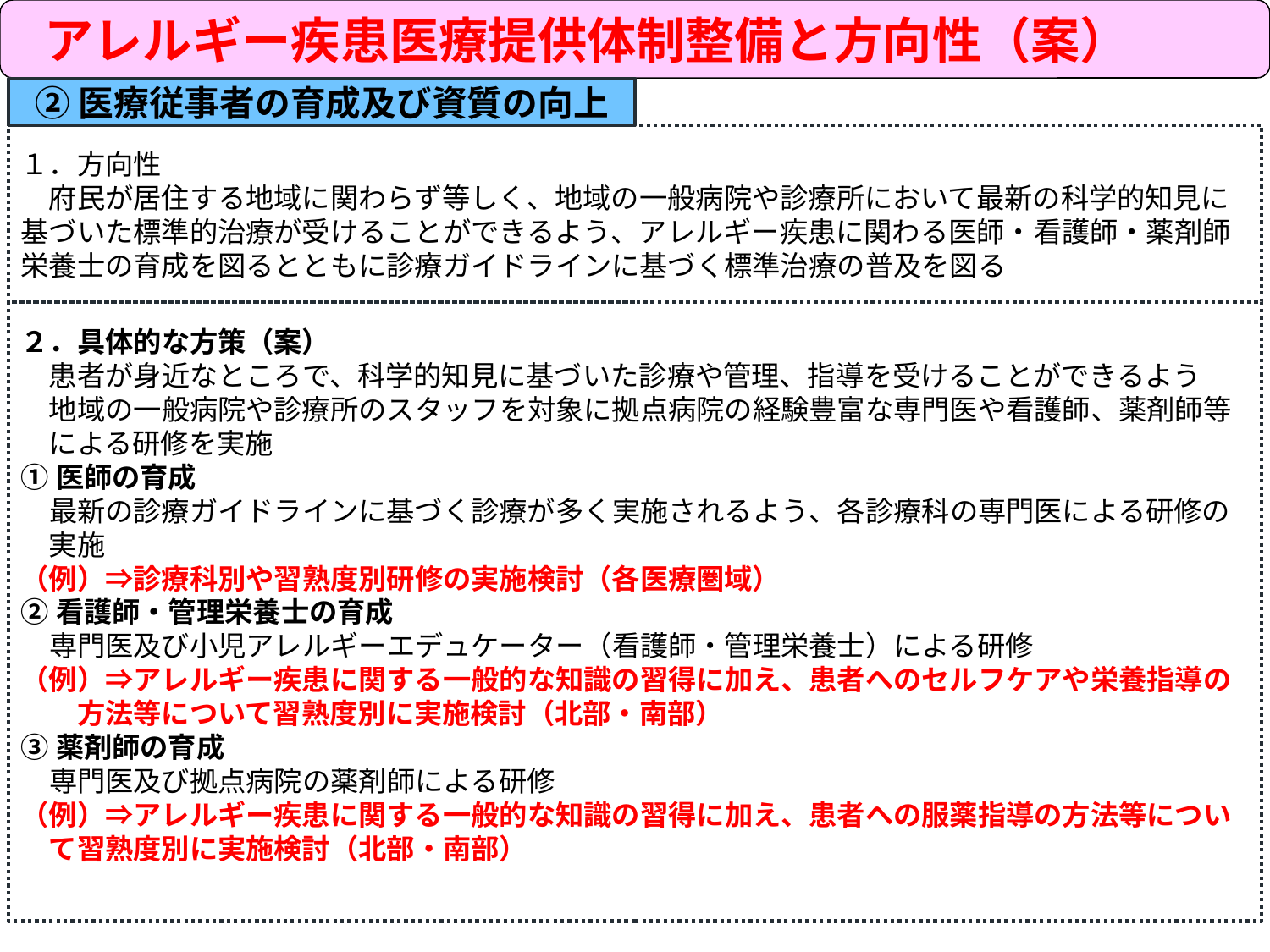

アレルギー疾患医療提供体制整備と方向性（案）
②医療従事者の育成及び資質の向上

１．方向性
　府民が居住する地域に関わらず等しく、地域の一般病院や診療所において最新の科学的知見に基づいた標準的治療が受けることができるよう、アレルギー疾患に関わる医師・看護師・薬剤師栄養士の育成を図るとともに診療ガイドラインに基づく標準治療の普及を図る

２．具体的な方策（案）
　患者が身近なところで、科学的知見に基づいた診療や管理、指導を受けることができるよう
　地域の一般病院や診療所のスタッフを対象に拠点病院の経験豊富な専門医や看護師、薬剤師等
　による研修を実施
①医師の育成
　最新の診療ガイドラインに基づく診療が多く実施されるよう、各診療科の専門医による研修の
　実施
（例）⇒診療科別や習熟度別研修の実施検討（各医療圏域）
②看護師・管理栄養士の育成
　専門医及び小児アレルギーエデュケーター（看護師・管理栄養士）による研修
（例）⇒アレルギー疾患に関する一般的な知識の習得に加え、患者へのセルフケアや栄養指導の
　　方法等について習熟度別に実施検討（北部・南部）
③薬剤師の育成
　専門医及び拠点病院の薬剤師による研修
（例）⇒アレルギー疾患に関する一般的な知識の習得に加え、患者への服薬指導の方法等につい
　て習熟度別に実施検討（北部・南部）